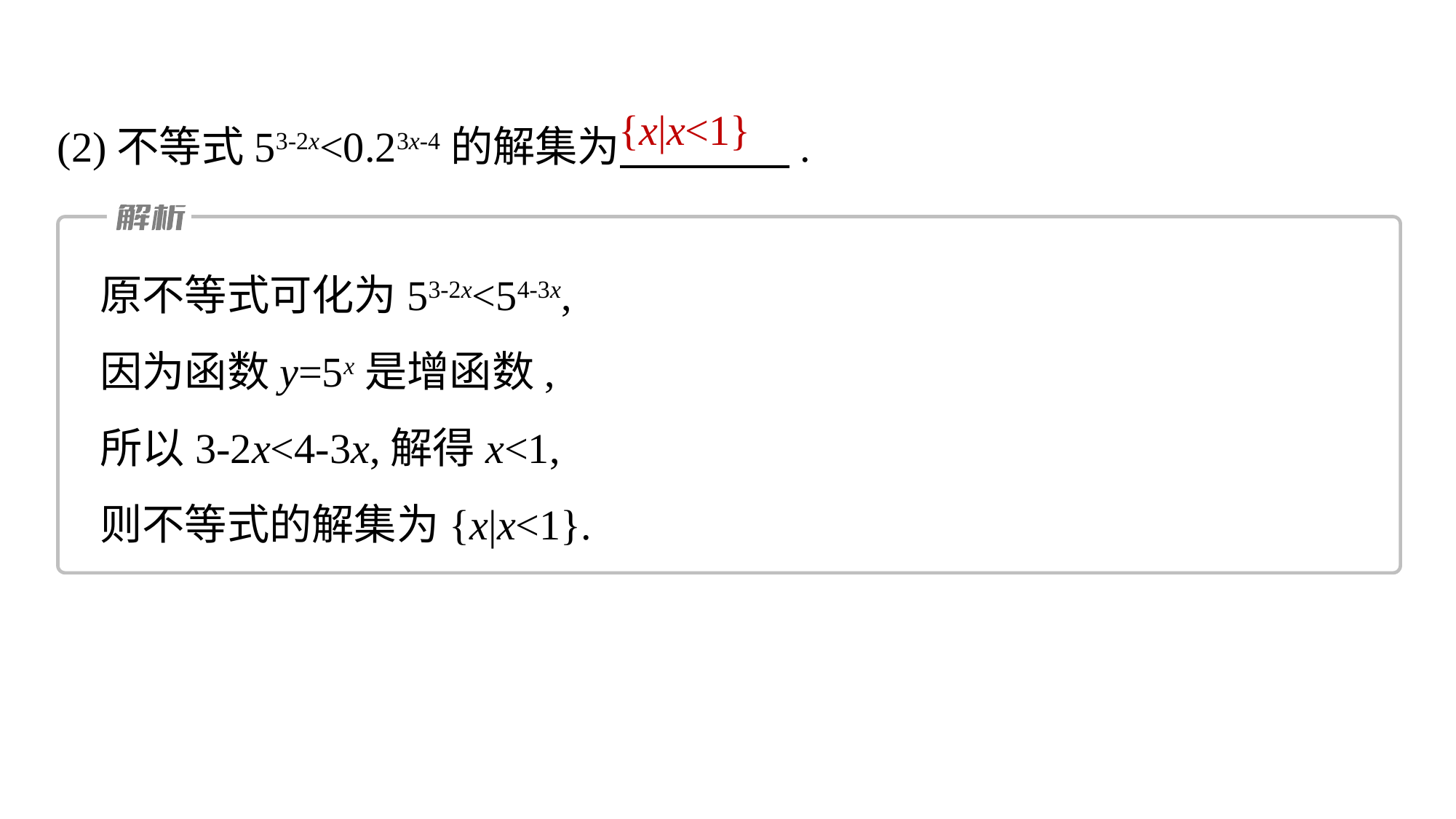

(2)不等式53-2x<0.23x-4的解集为　　　　.
{x|x<1}

原不等式可化为53-2x<54-3x,
因为函数y=5x是增函数,
所以3-2x<4-3x,解得x<1,
则不等式的解集为{x|x<1}.